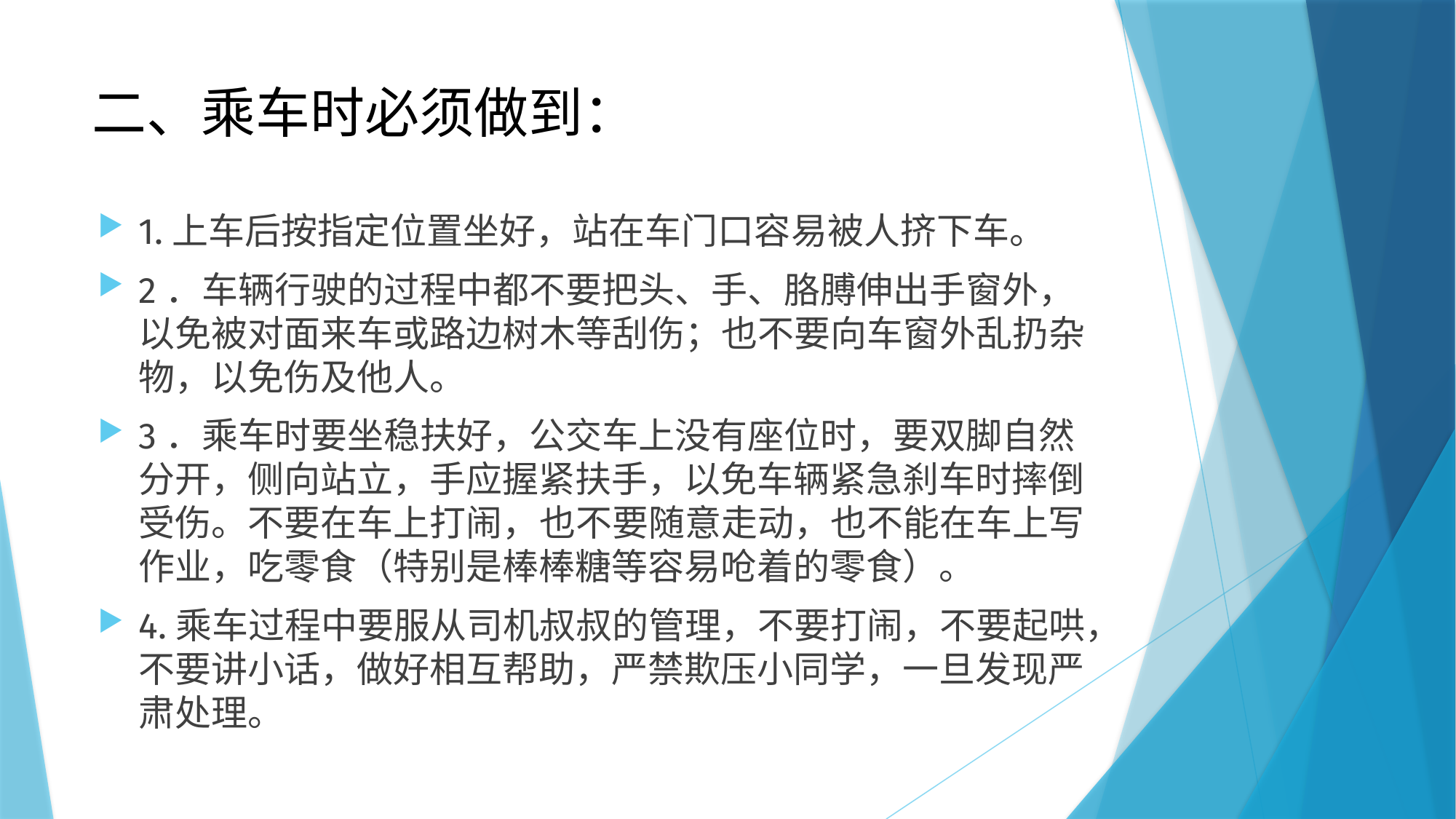

# 二、乘车时必须做到：
1.上车后按指定位置坐好，站在车门口容易被人挤下车。
2．车辆行驶的过程中都不要把头、手、胳膊伸出手窗外，以免被对面来车或路边树木等刮伤；也不要向车窗外乱扔杂物，以免伤及他人。
3．乘车时要坐稳扶好，公交车上没有座位时，要双脚自然分开，侧向站立，手应握紧扶手，以免车辆紧急刹车时摔倒受伤。不要在车上打闹，也不要随意走动，也不能在车上写作业，吃零食（特别是棒棒糖等容易呛着的零食）。
4.乘车过程中要服从司机叔叔的管理，不要打闹，不要起哄，不要讲小话，做好相互帮助，严禁欺压小同学，一旦发现严肃处理。